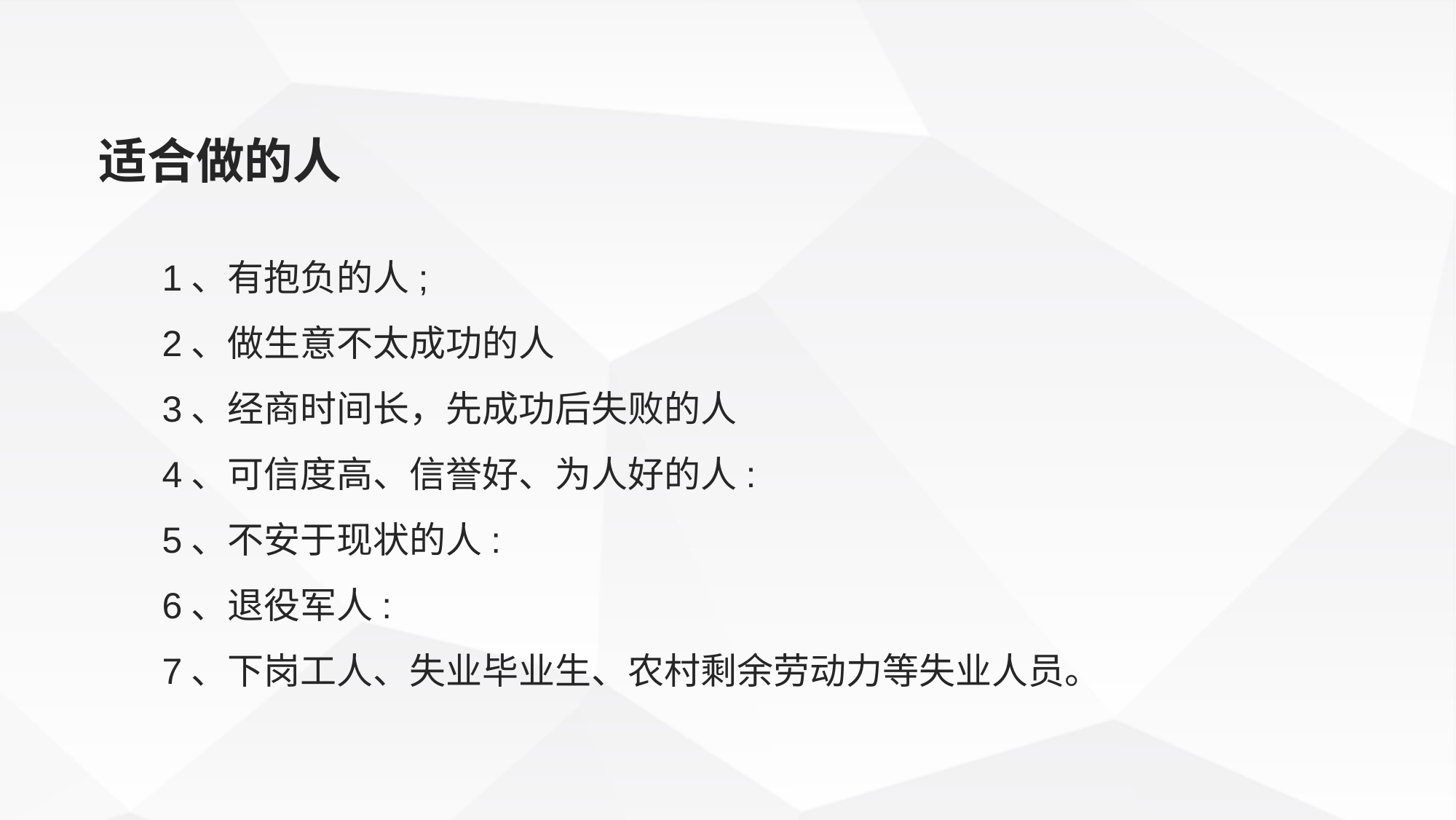

适合做的人
1、有抱负的人;
2、做生意不太成功的人
3、经商时间长，先成功后失败的人
4、可信度高、信誉好、为人好的人:
5、不安于现状的人:
6、退役军人:
7、下岗工人、失业毕业生、农村剩余劳动力等失业人员。